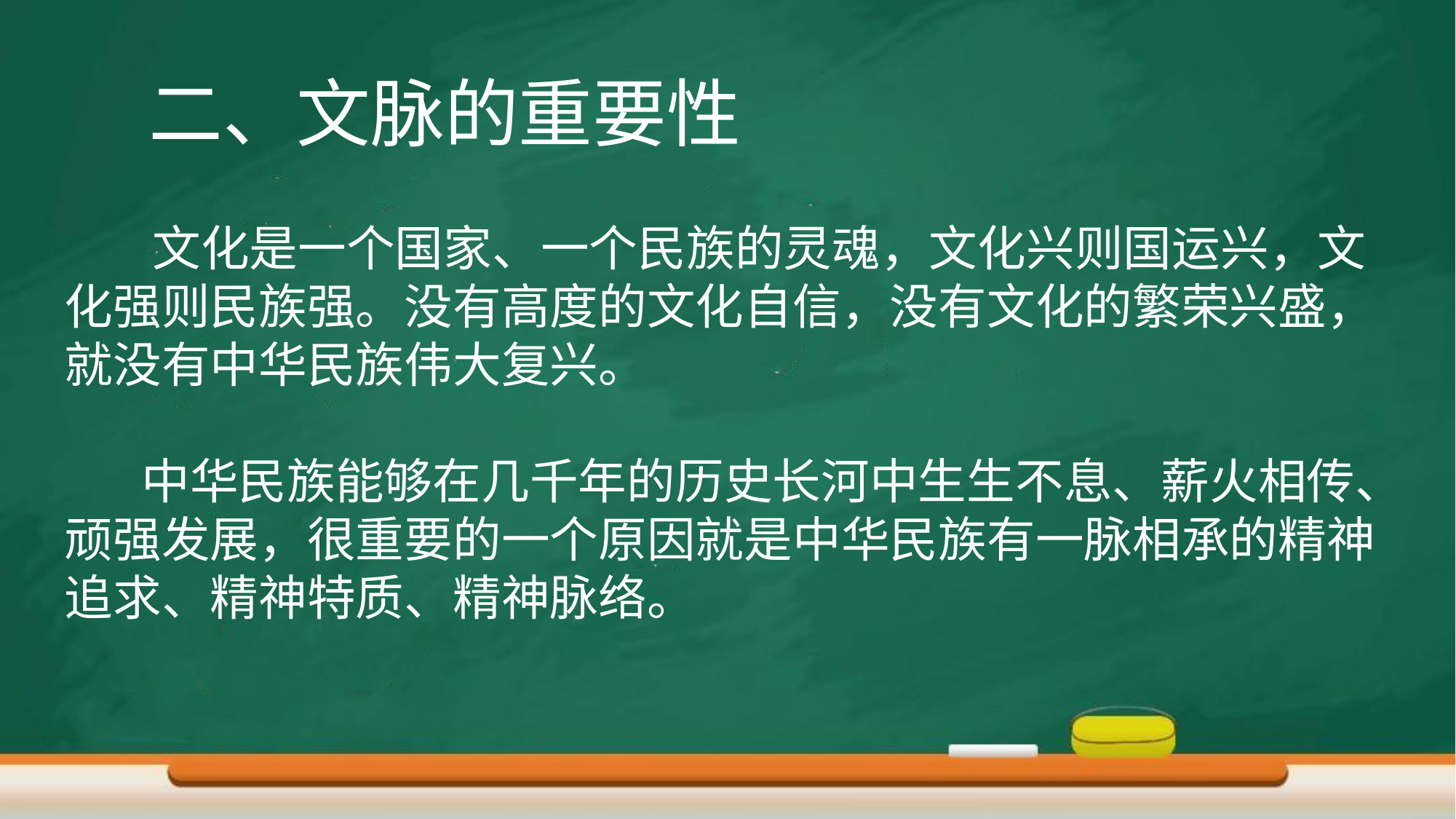

# 二、文脉的重要性
       文化是一个国家、一个民族的灵魂，文化兴则国运兴，文化强则民族强。没有高度的文化自信，没有文化的繁荣兴盛，就没有中华民族伟大复兴。

      中华民族能够在几千年的历史长河中生生不息、薪火相传、顽强发展，很重要的一个原因就是中华民族有一脉相承的精神追求、精神特质、精神脉络。